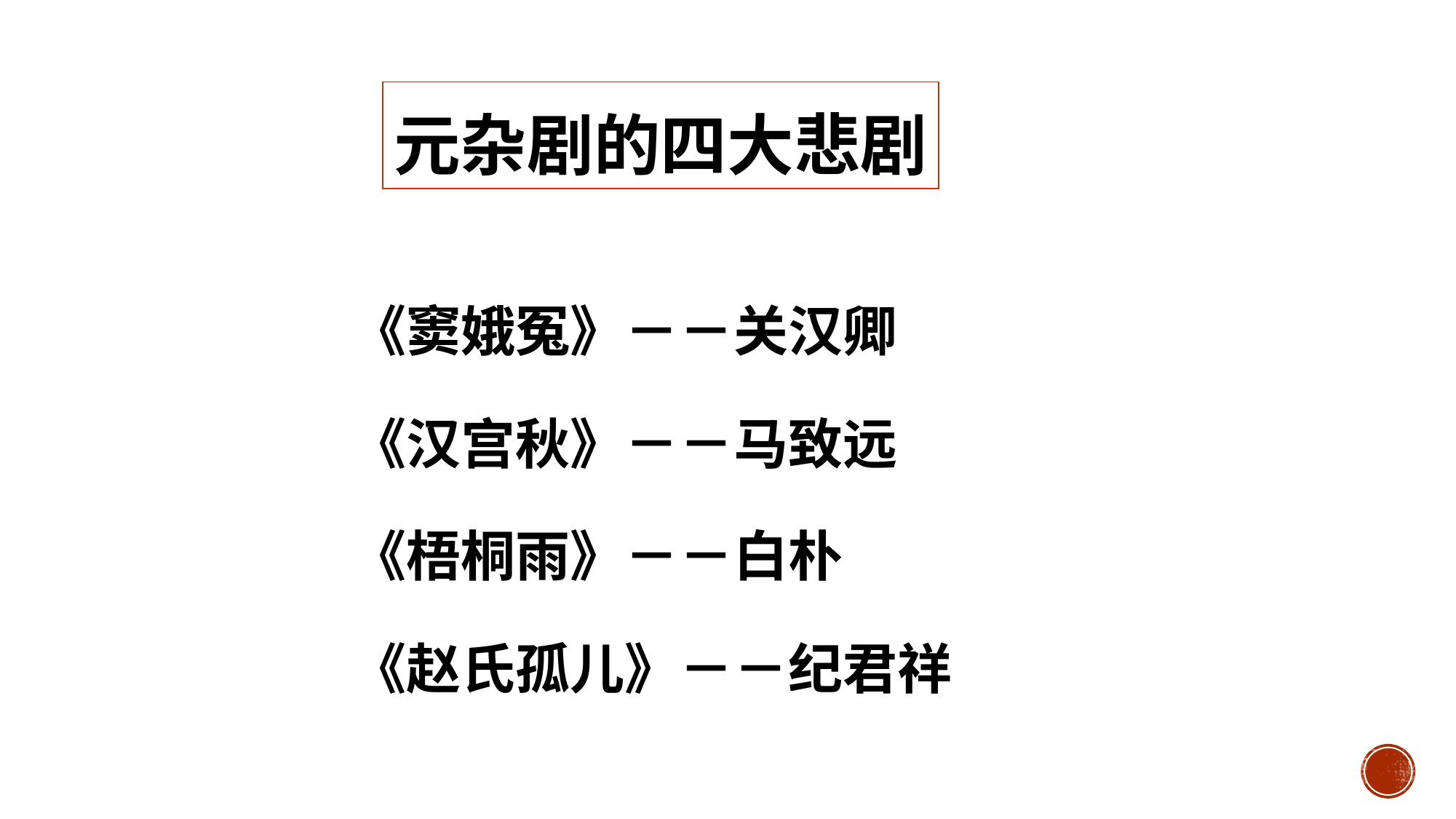

元杂剧的四大悲剧

《窦娥冤》－－关汉卿
《汉宫秋》－－马致远
《梧桐雨》－－白朴
《赵氏孤儿》－－纪君祥